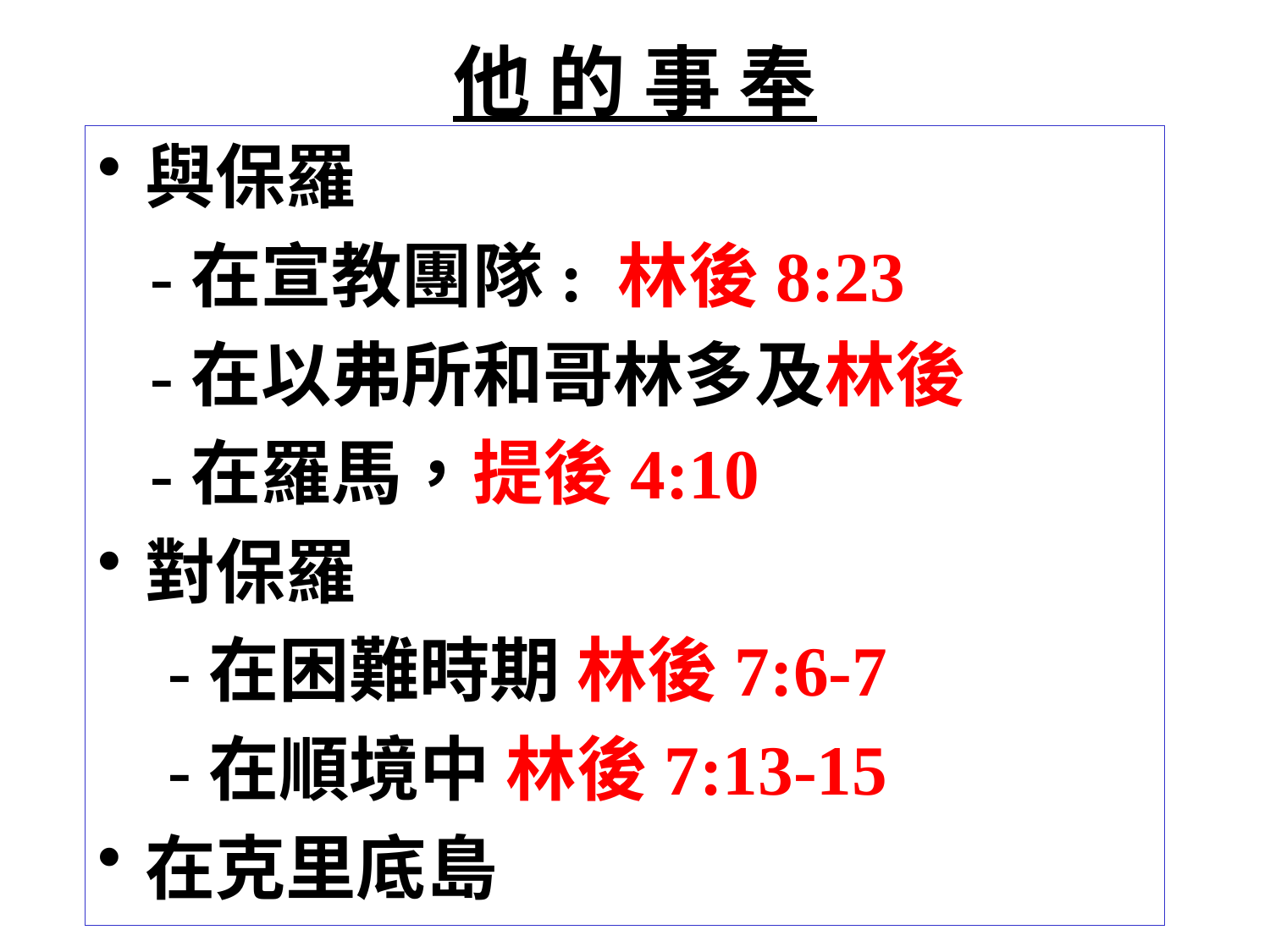

# 他 的 事 奉
與保羅
   -在宣教團隊: 林後8:23
   -在以弗所和哥林多及林後
   -在羅馬，提後4:10
對保羅
    -在困難時期 林後7:6-7
    -在順境中 林後7:13-15
在克里底島